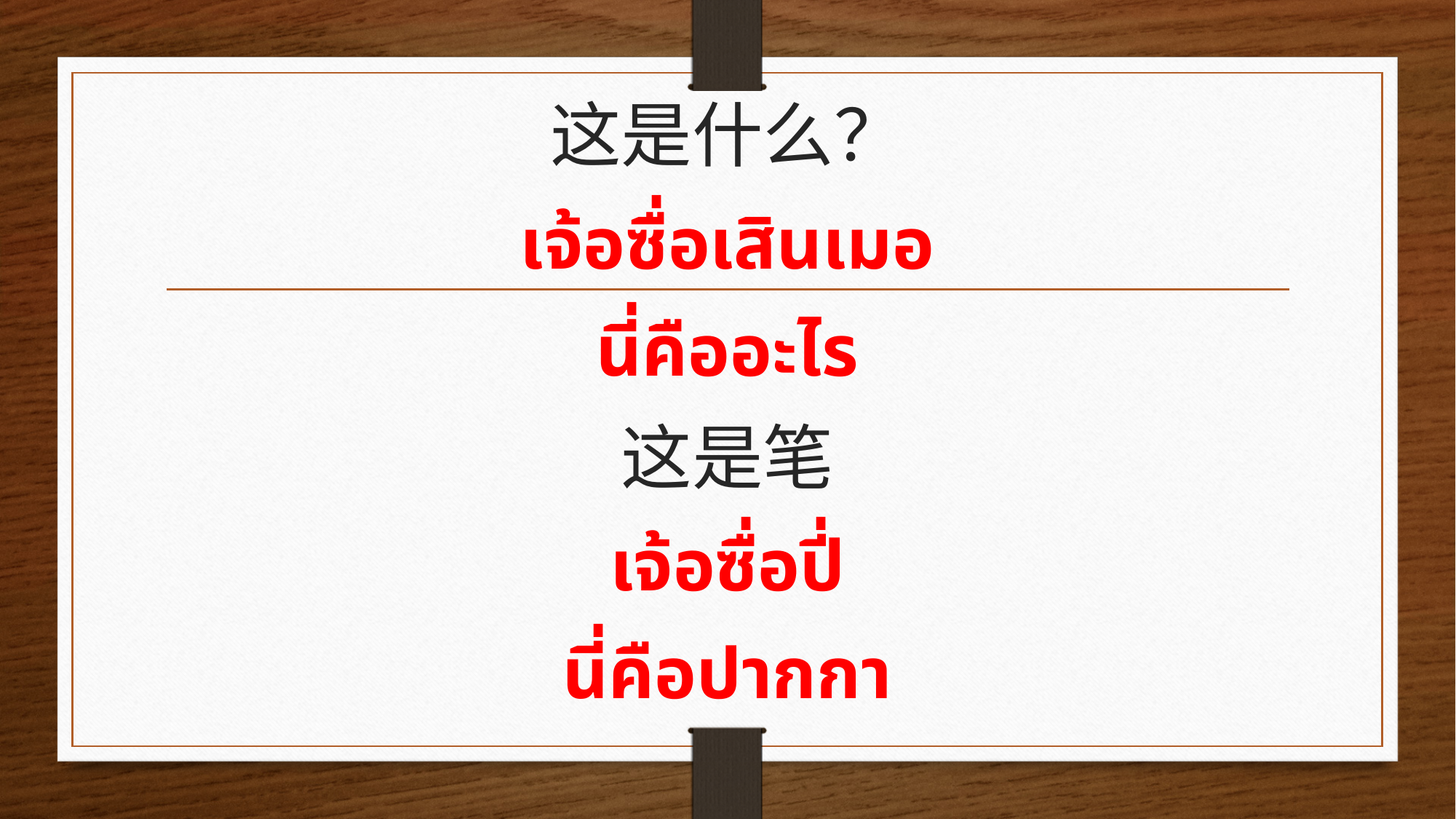

这是什么？
เจ้อซื่อเสินเมอ
นี่คืออะไร
这是笔
เจ้อซื่อปี่
นี่คือปากกา